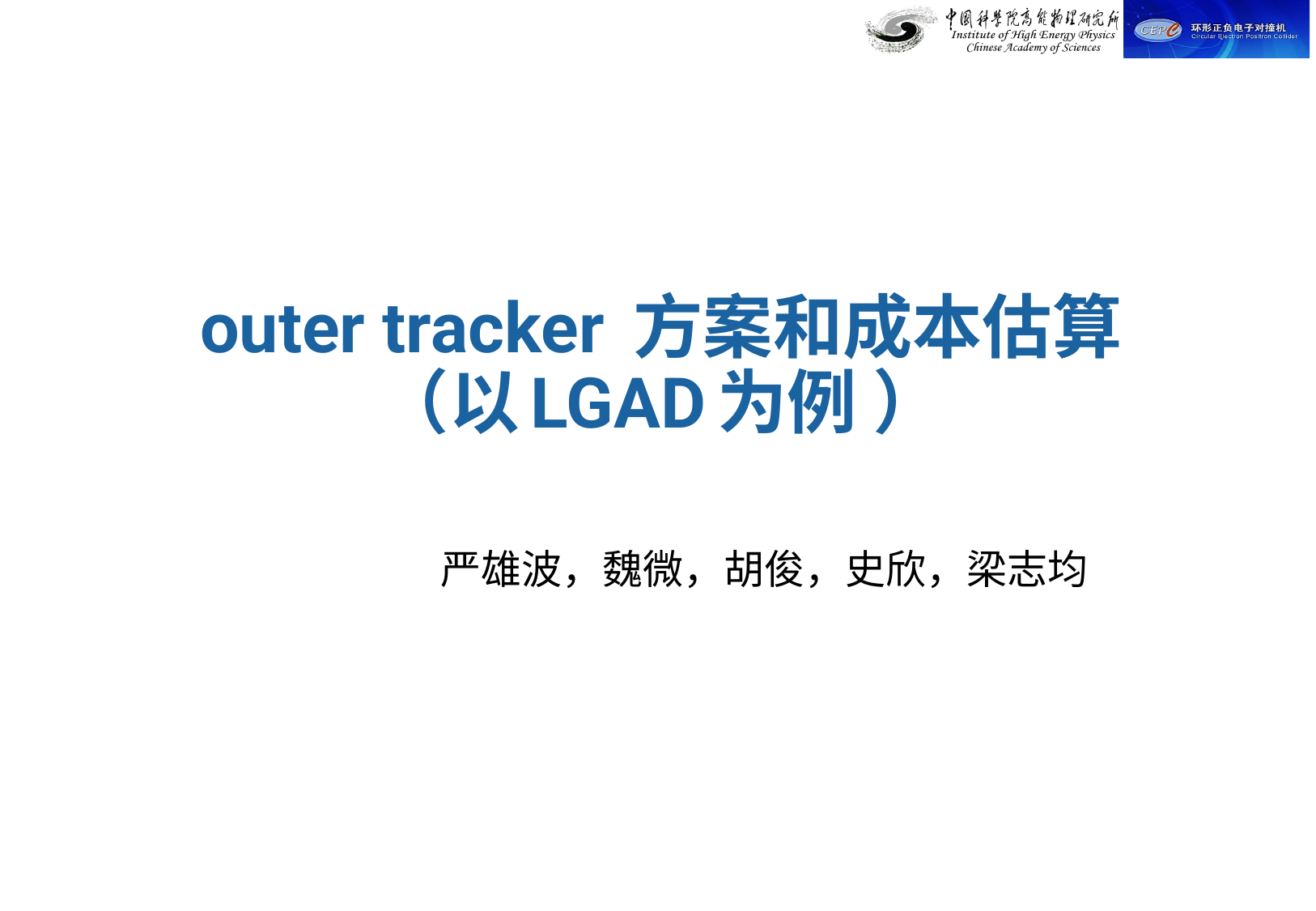

# outer tracker 方案和成本估算 （以LGAD为例 ）

严雄波，魏微，胡俊，史欣，梁志均